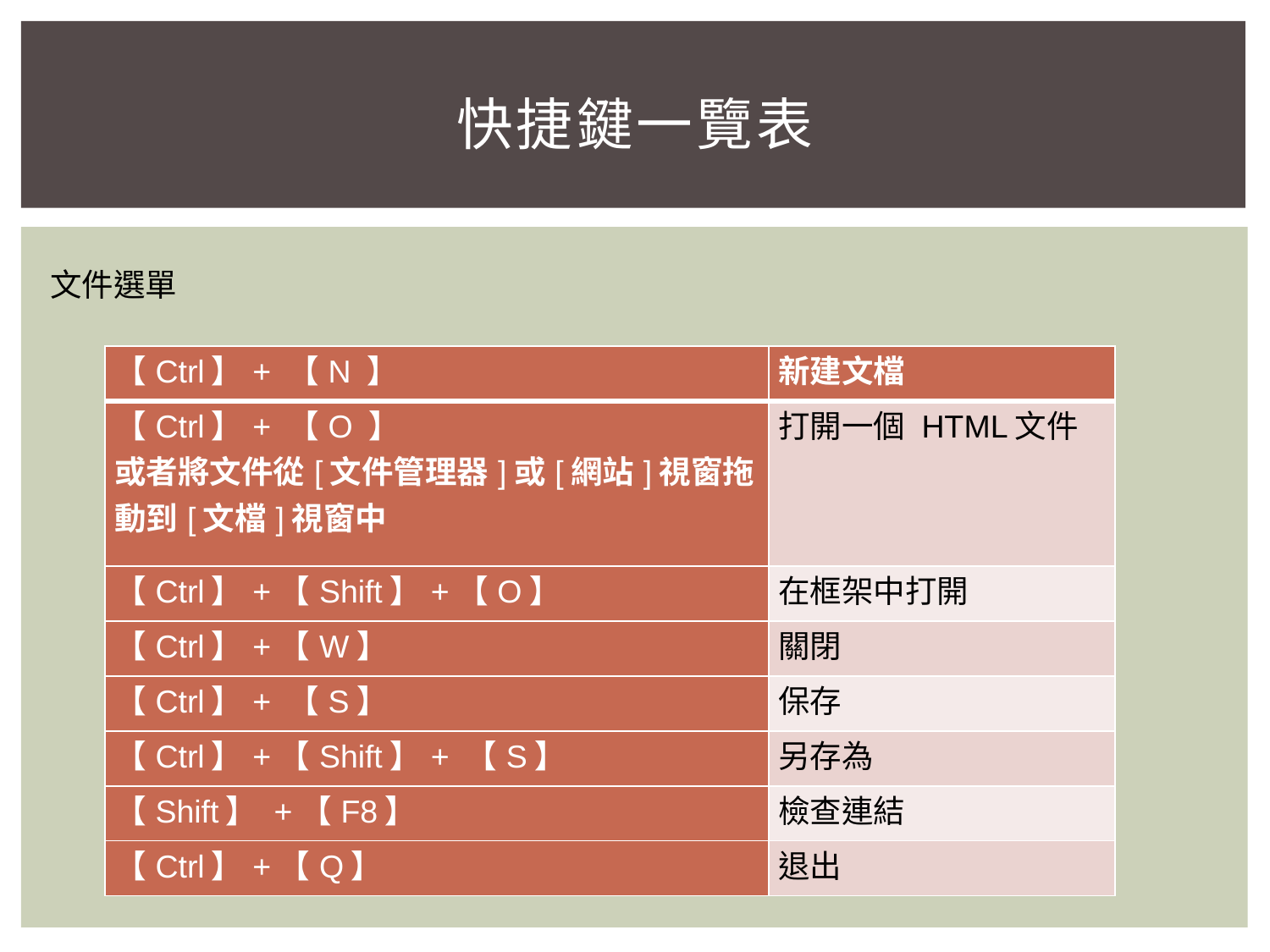

# 快捷鍵一覽表
 文件選單
| 【Ctrl】+ 【N 】 | 新建文檔 |
| --- | --- |
| 【Ctrl】+ 【O 】 或者將文件從[文件管理器]或[網站]視窗拖動到[文檔]視窗中 | 打開一個 HTML文件 |
| 【Ctrl】+【Shift】+【O】 | 在框架中打開 |
| 【Ctrl】+【W】 | 關閉 |
| 【Ctrl】+ 【S】 | 保存 |
| 【Ctrl】+【Shift】+ 【S】 | 另存為 |
| 【Shift】 +【F8】 | 檢查連結 |
| 【Ctrl】+【Q】 | 退出 |